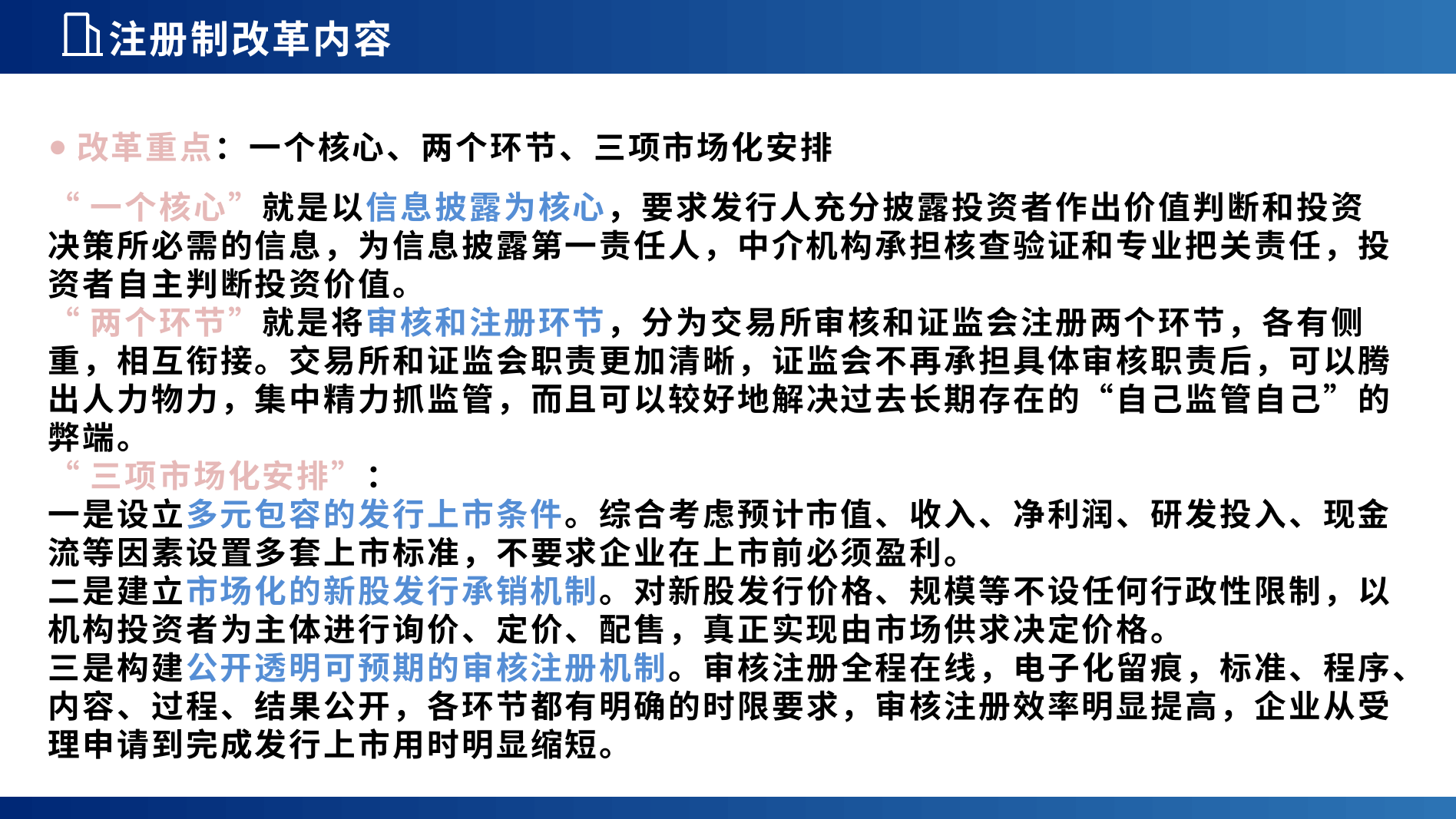

注册制改革内容

改革重点：一个核心、两个环节、三项市场化安排
“一个核心”就是以信息披露为核心，要求发行人充分披露投资者作出价值判断和投资决策所必需的信息，为信息披露第一责任人，中介机构承担核查验证和专业把关责任，投资者自主判断投资价值。
“两个环节”就是将审核和注册环节，分为交易所审核和证监会注册两个环节，各有侧重，相互衔接。交易所和证监会职责更加清晰，证监会不再承担具体审核职责后，可以腾出人力物力，集中精力抓监管，而且可以较好地解决过去长期存在的“自己监管自己”的弊端。
“三项市场化安排”：
一是设立多元包容的发行上市条件。综合考虑预计市值、收入、净利润、研发投入、现金流等因素设置多套上市标准，不要求企业在上市前必须盈利。
二是建立市场化的新股发行承销机制。对新股发行价格、规模等不设任何行政性限制，以机构投资者为主体进行询价、定价、配售，真正实现由市场供求决定价格。
三是构建公开透明可预期的审核注册机制。审核注册全程在线，电子化留痕，标准、程序、内容、过程、结果公开，各环节都有明确的时限要求，审核注册效率明显提高，企业从受理申请到完成发行上市用时明显缩短。